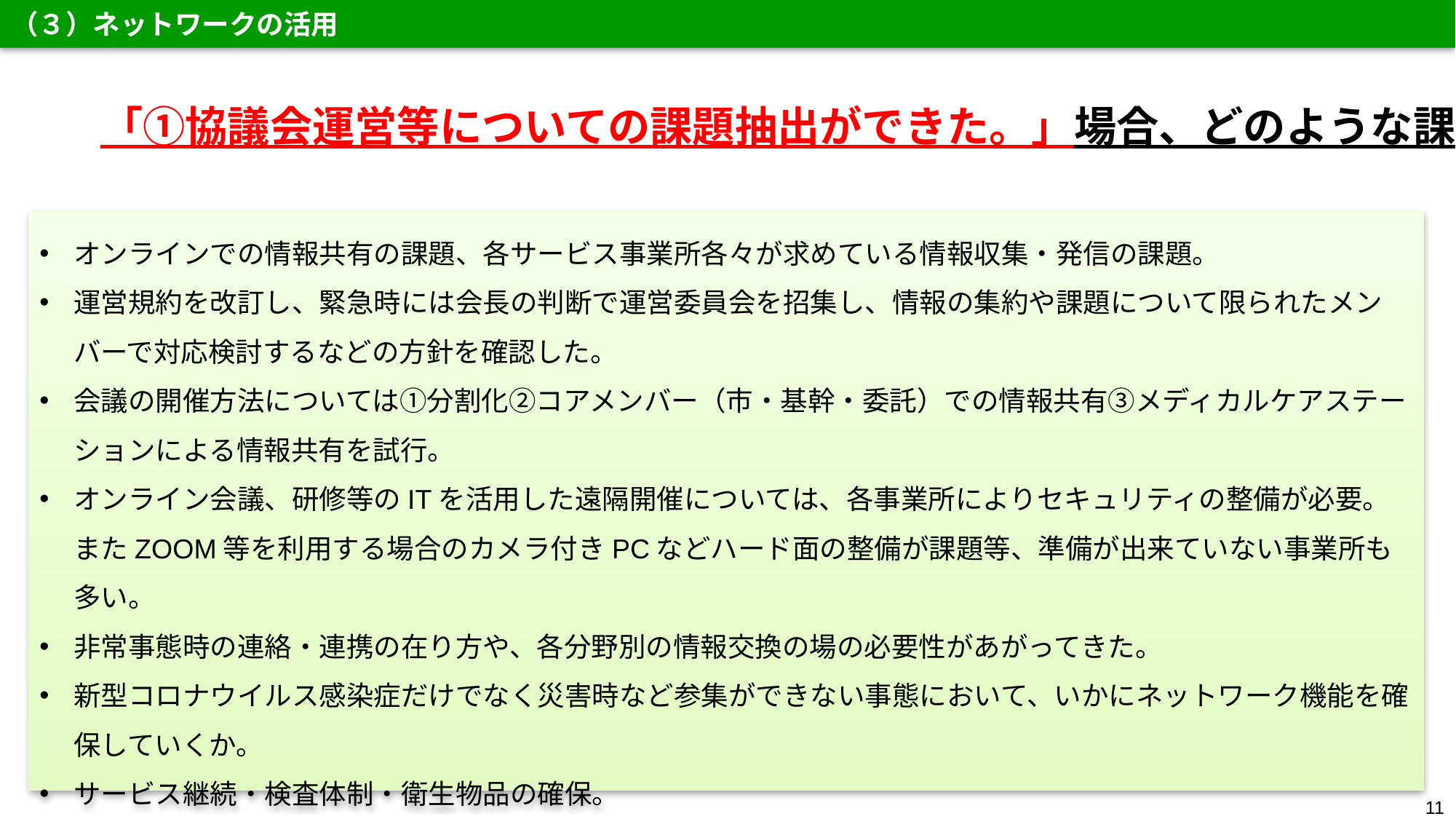

（３）ネットワークの活用
　　「①協議会運営等についての課題抽出ができた。」場合、どのような課題か。
オンラインでの情報共有の課題、各サービス事業所各々が求めている情報収集・発信の課題。
運営規約を改訂し、緊急時には会長の判断で運営委員会を招集し、情報の集約や課題について限られたメンバーで対応検討するなどの方針を確認した。
会議の開催方法については①分割化②コアメンバー（市・基幹・委託）での情報共有③メディカルケアステーションによる情報共有を試行。
オンライン会議、研修等のITを活用した遠隔開催については、各事業所によりセキュリティの整備が必要。またZOOM等を利用する場合のカメラ付きPCなどハード面の整備が課題等、準備が出来ていない事業所も多い。
非常事態時の連絡・連携の在り方や、各分野別の情報交換の場の必要性があがってきた。
新型コロナウイルス感染症だけでなく災害時など参集ができない事態において、いかにネットワーク機能を確保していくか。
サービス継続・検査体制・衛生物品の確保。

11